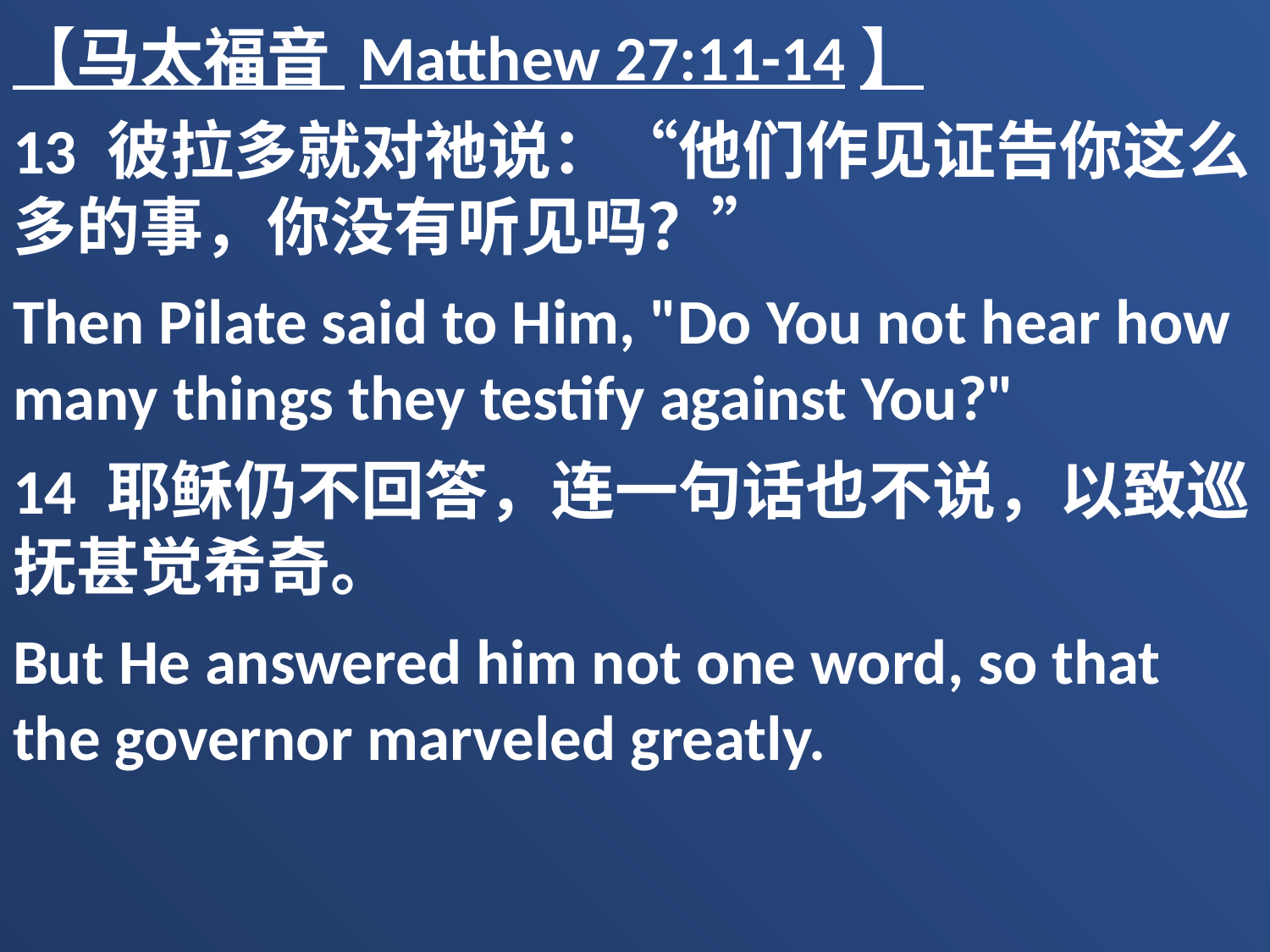

【马太福音 Matthew 27:11-14】
13 彼拉多就对祂说：“他们作见证告你这么多的事，你没有听见吗？”
Then Pilate said to Him, "Do You not hear how many things they testify against You?"
14 耶稣仍不回答，连一句话也不说，以致巡抚甚觉希奇。
But He answered him not one word, so that the governor marveled greatly.